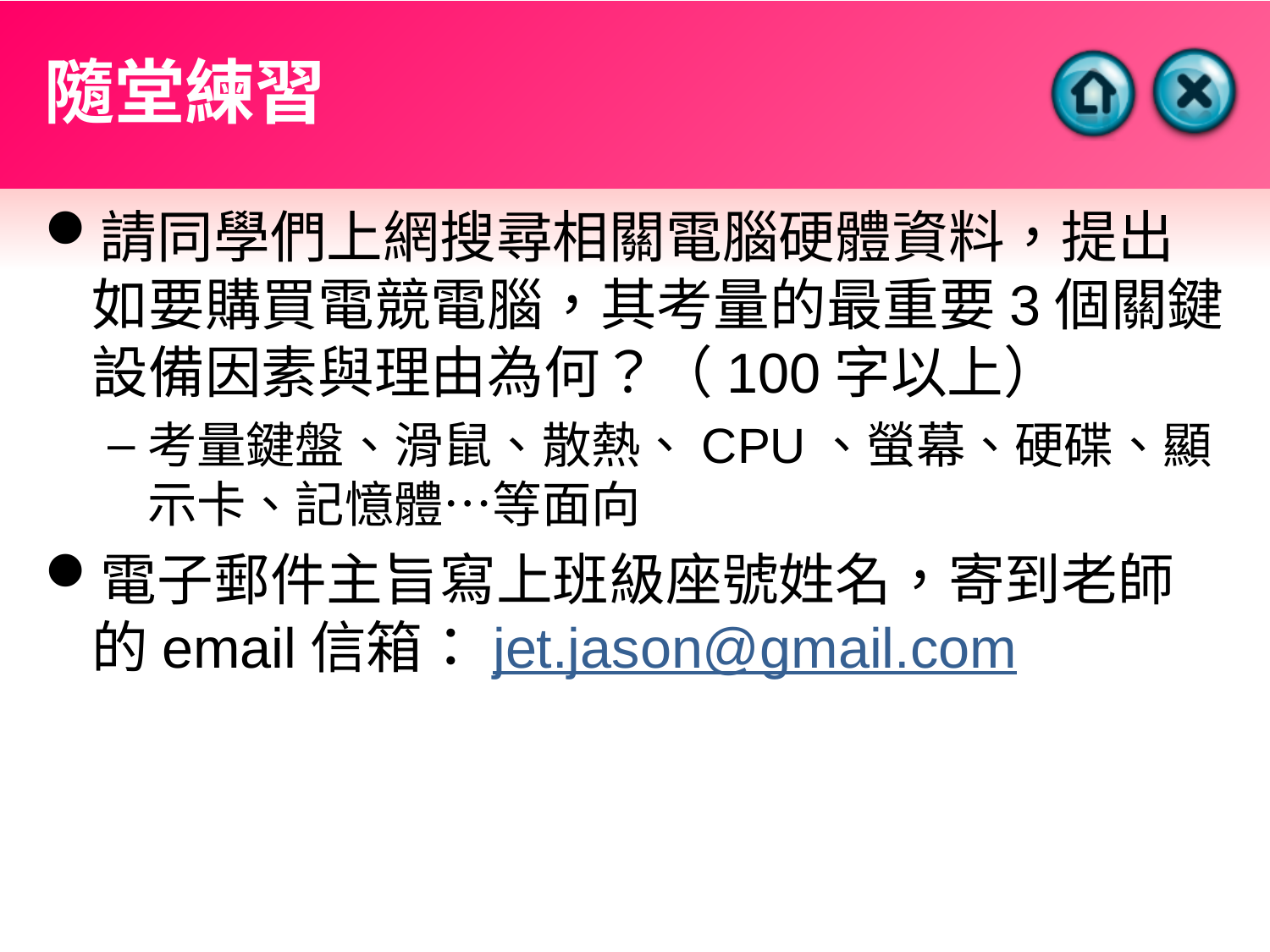

# 隨堂練習
請同學們上網搜尋相關電腦硬體資料，提出如要購買電競電腦，其考量的最重要3個關鍵設備因素與理由為何？（100字以上）
考量鍵盤、滑鼠、散熱、CPU、螢幕、硬碟、顯示卡、記憶體…等面向
電子郵件主旨寫上班級座號姓名，寄到老師的email信箱：jet.jason@gmail.com